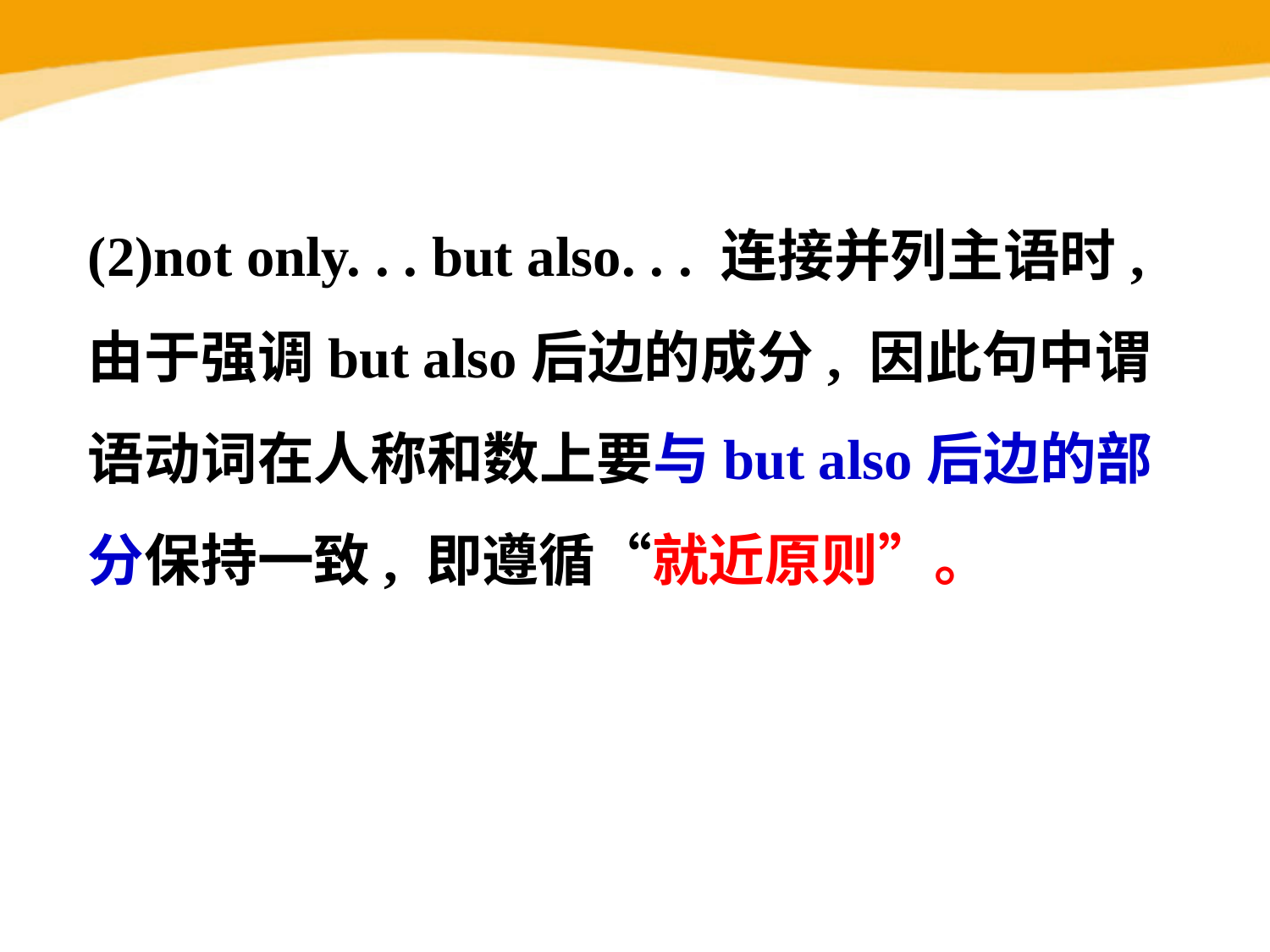

(2)not only. . . but also. . . 连接并列主语时, 由于强调but also后边的成分, 因此句中谓语动词在人称和数上要与but also后边的部分保持一致, 即遵循“就近原则”。